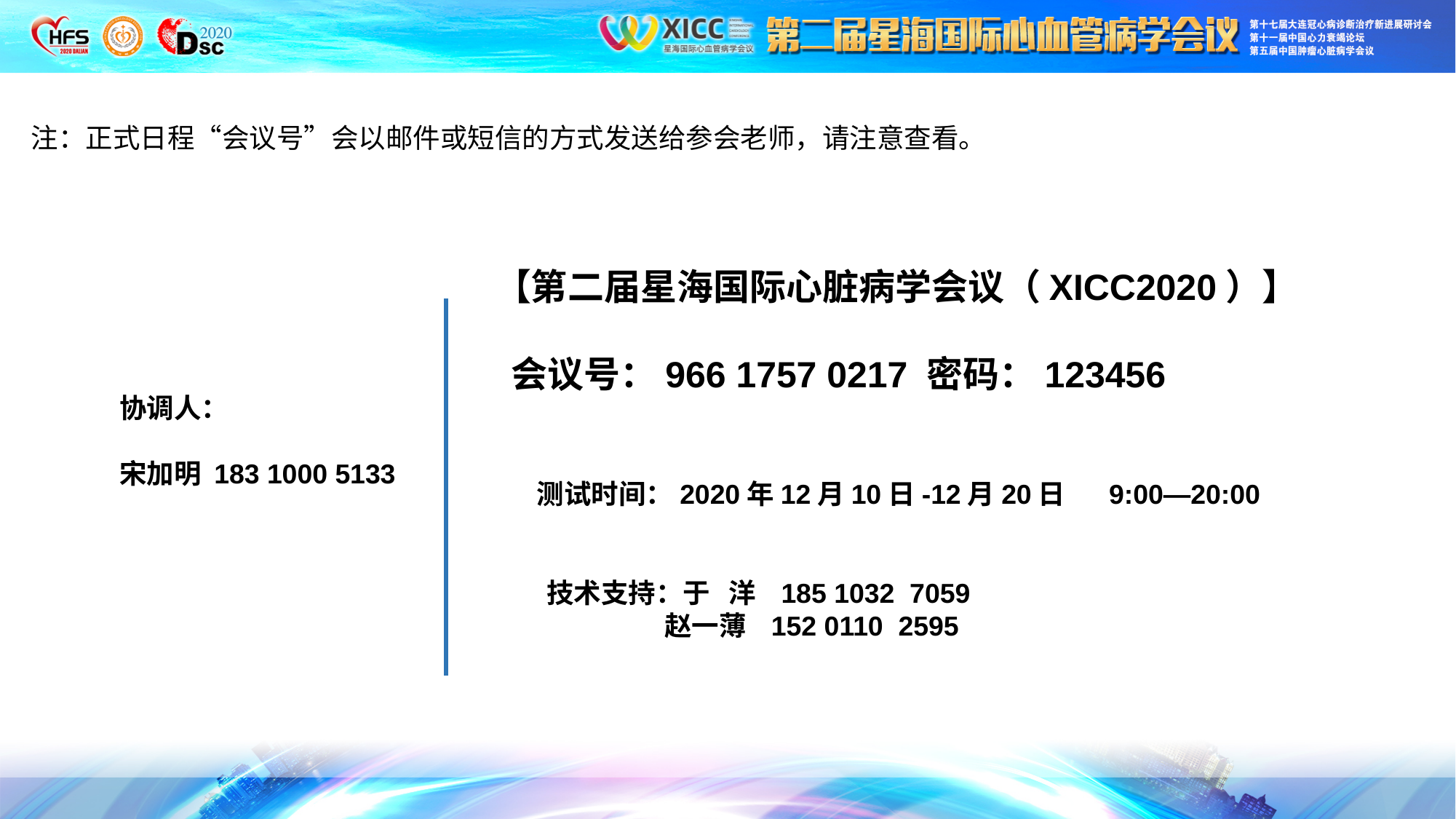

注：正式日程“会议号”会以邮件或短信的方式发送给参会老师，请注意查看。
【第二届星海国际心脏病学会议（XICC2020）】
  会议号：966 1757 0217 密码：123456
协调人：
宋加明 183 1000 5133
测试时间：2020年12月10日-12月20日      9:00—20:00
技术支持：于   洋   185 1032  7059
                  赵一薄   152 0110  2595